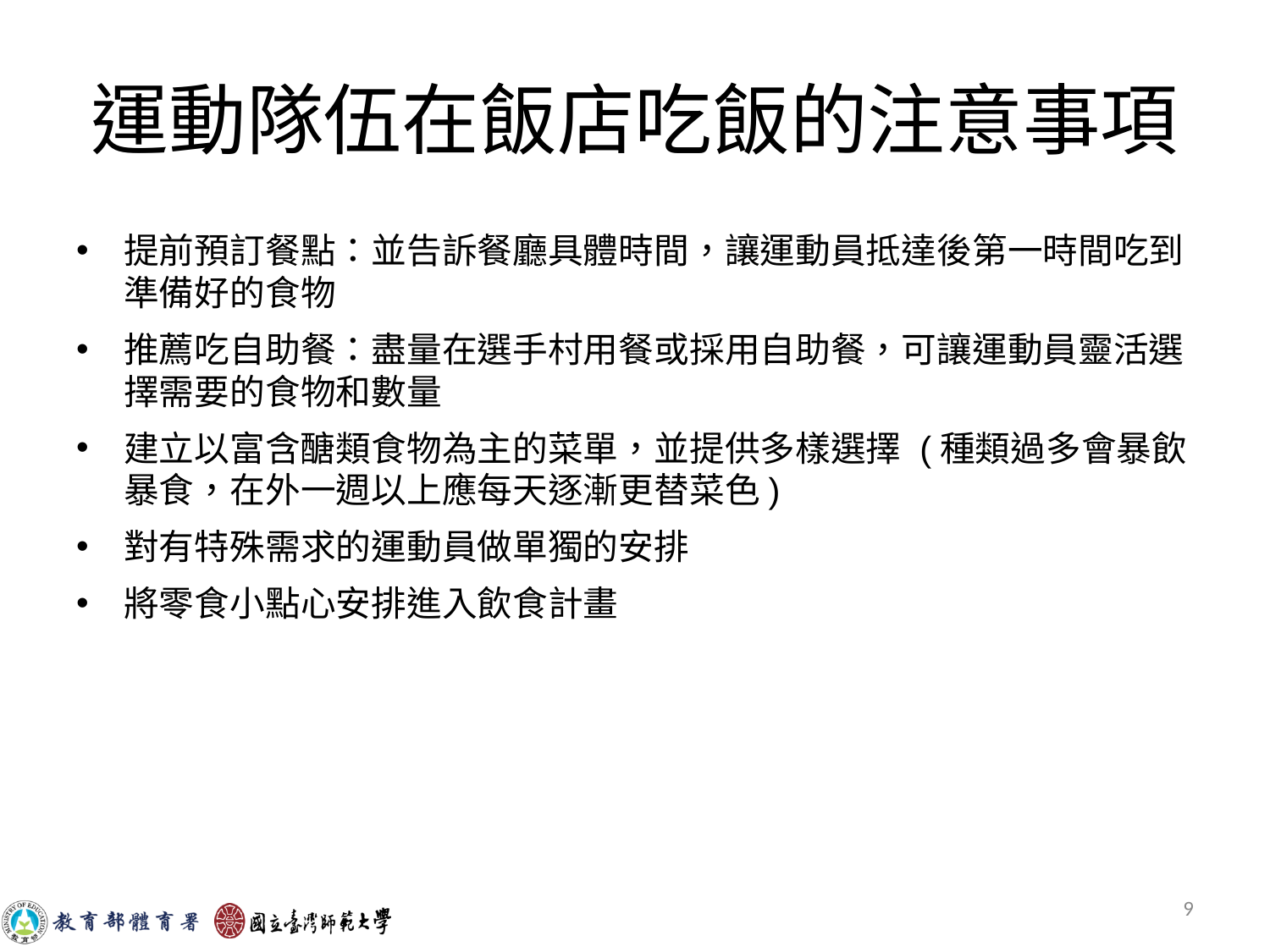

# 運動隊伍在飯店吃飯的注意事項
提前預訂餐點：並告訴餐廳具體時間，讓運動員抵達後第一時間吃到準備好的食物
推薦吃自助餐：盡量在選手村用餐或採用自助餐，可讓運動員靈活選擇需要的食物和數量
建立以富含醣類食物為主的菜單，並提供多樣選擇 (種類過多會暴飲暴食，在外一週以上應每天逐漸更替菜色)
對有特殊需求的運動員做單獨的安排
將零食小點心安排進入飲食計畫

9